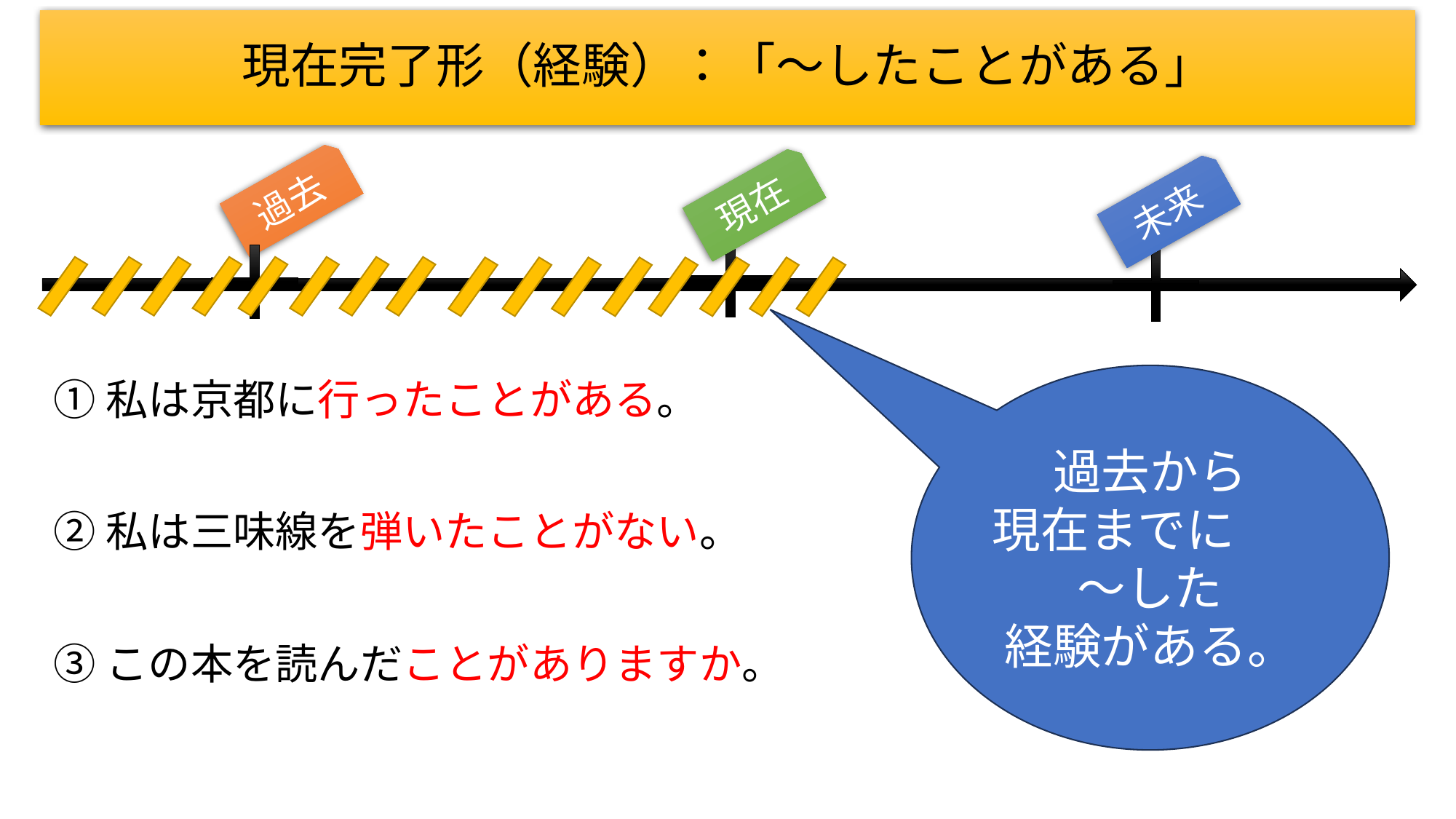

# 現在完了形（経験）：「～したことがある」
過去
現在
未来

過去から
現在までに
～した
経験がある。
①私は京都に行ったことがある。

②私は三味線を弾いたことがない。

③この本を読んだことがありますか。